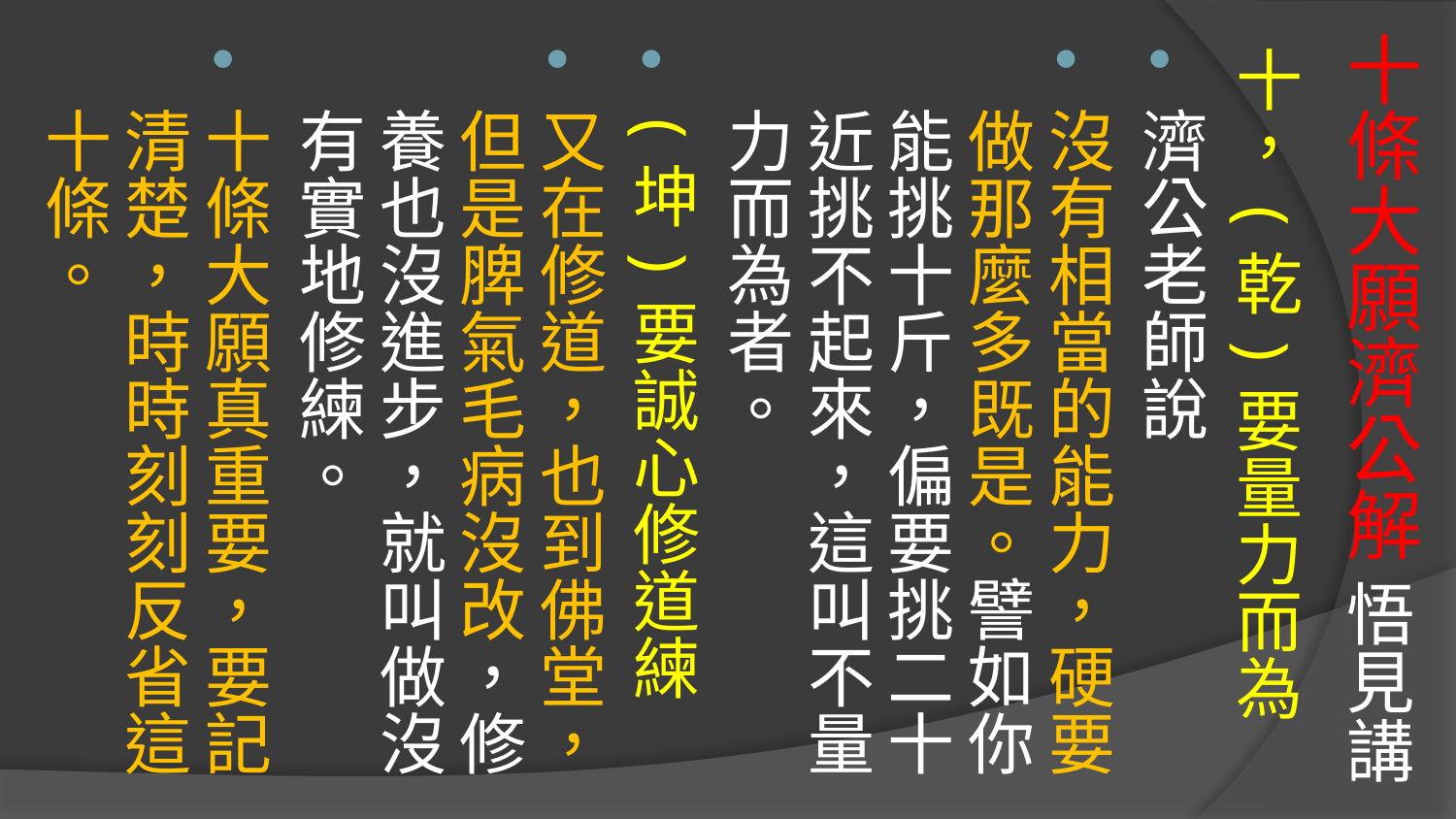

# 十條大願濟公解 悟見講
十，(乾)要量力而為
濟公老師說
沒有相當的能力，硬要做那麼多既是。譬如你能挑十斤，偏要挑二十近挑不起來，這叫不量力而為者。
(坤)要誠心修道練
又在修道，也到佛堂，但是脾氣毛病沒改，修養也沒進步，就叫做沒有實地修練。
十條大願真重要，要記清楚，時時刻刻反省這十條。